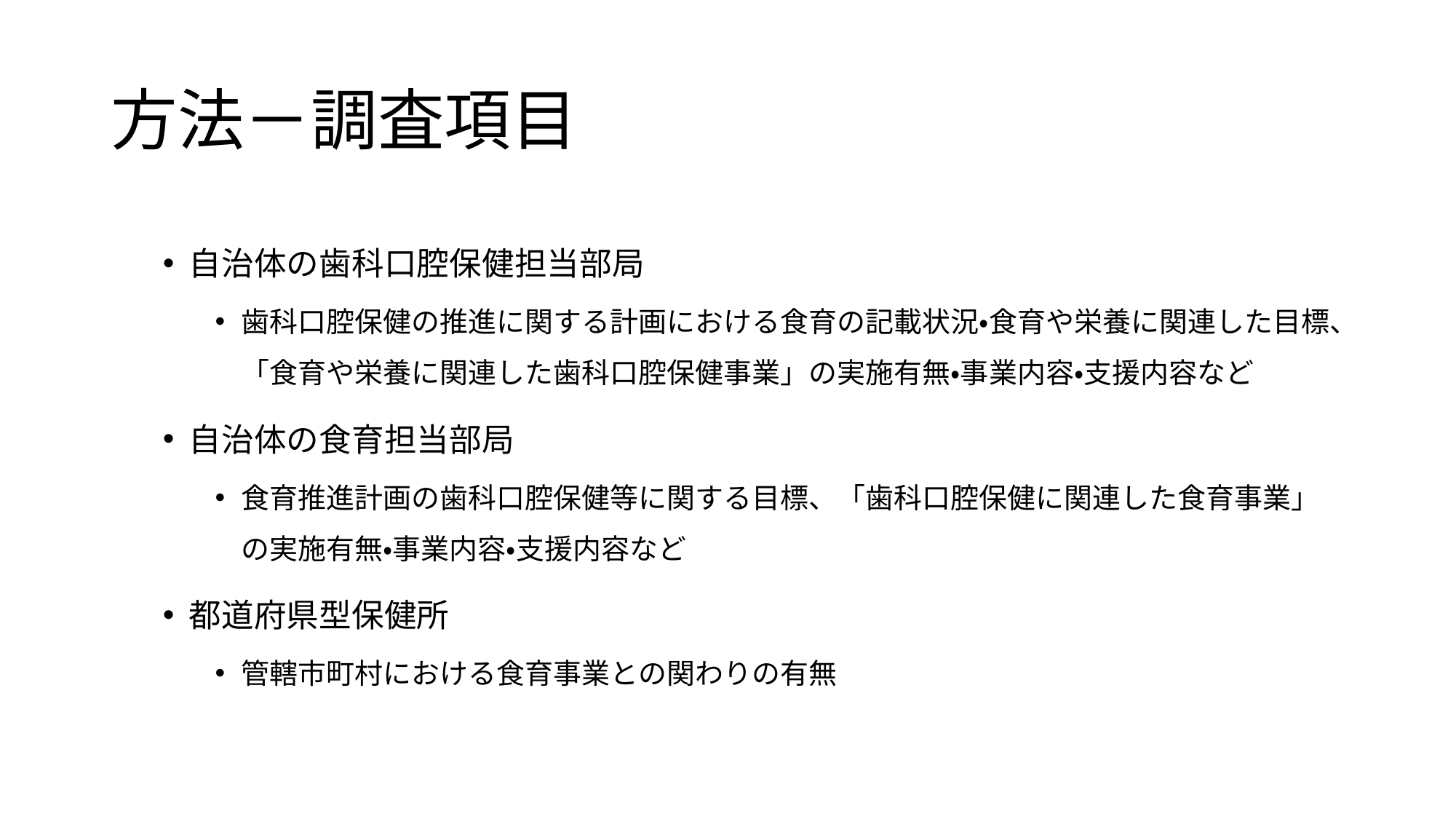

# 方法－調査項目
自治体の歯科口腔保健担当部局
歯科口腔保健の推進に関する計画における食育の記載状況・食育や栄養に関連した目標、「食育や栄養に関連した歯科口腔保健事業」の実施有無・事業内容・支援内容など
自治体の食育担当部局
食育推進計画の歯科口腔保健等に関する目標、「歯科口腔保健に関連した食育事業」の実施有無・事業内容・支援内容など
都道府県型保健所
管轄市町村における食育事業との関わりの有無